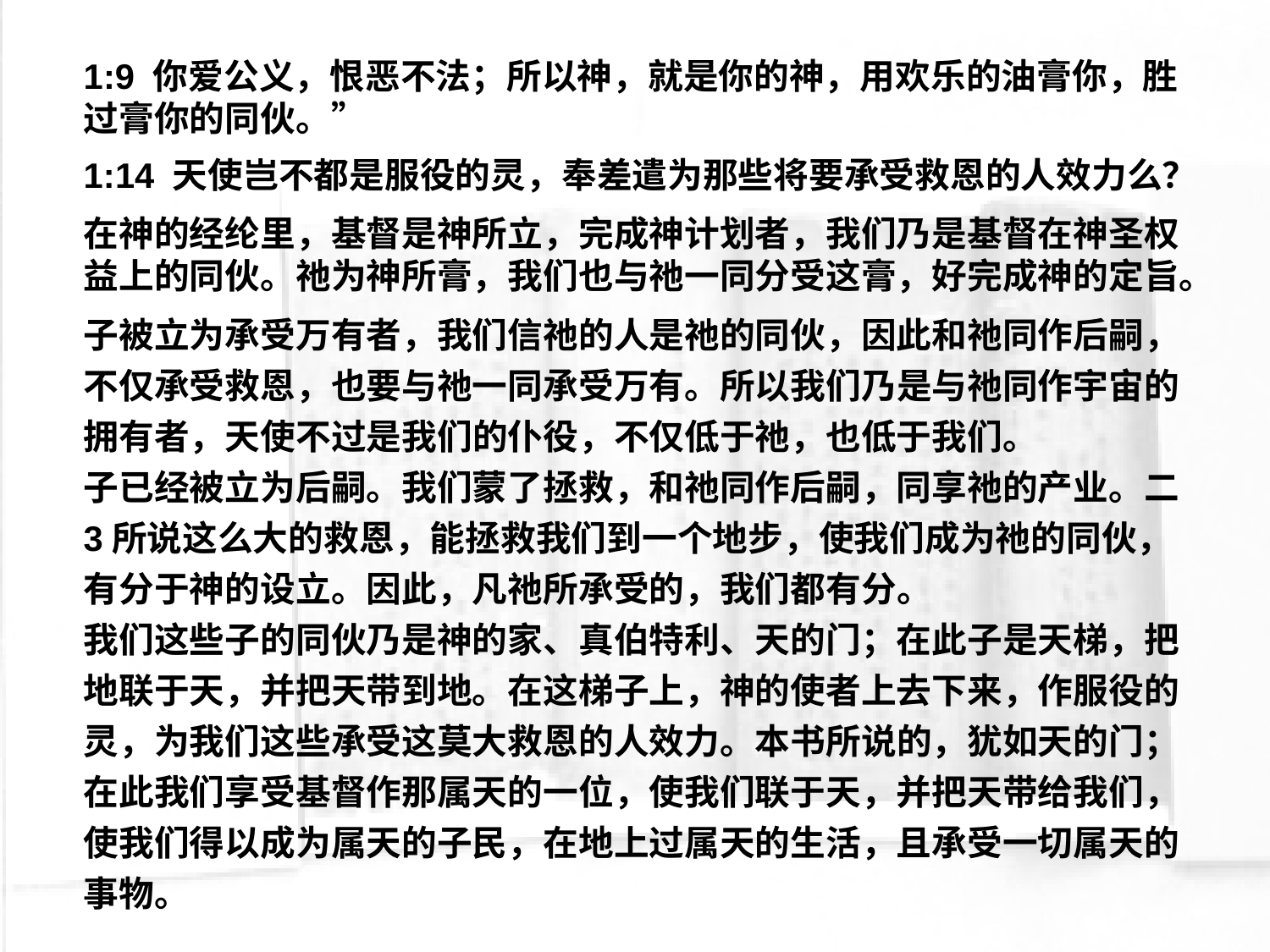

1:9 你爱公义，恨恶不法；所以神，就是你的神，用欢乐的油膏你，胜过膏你的同伙。”
1:14 天使岂不都是服役的灵，奉差遣为那些将要承受救恩的人效力么？
在神的经纶里，基督是神所立，完成神计划者，我们乃是基督在神圣权益上的同伙。祂为神所膏，我们也与祂一同分受这膏，好完成神的定旨。
子被立为承受万有者，我们信祂的人是祂的同伙，因此和祂同作后嗣，不仅承受救恩，也要与祂一同承受万有。所以我们乃是与祂同作宇宙的拥有者，天使不过是我们的仆役，不仅低于祂，也低于我们。
子已经被立为后嗣。我们蒙了拯救，和祂同作后嗣，同享祂的产业。二3所说这么大的救恩，能拯救我们到一个地步，使我们成为祂的同伙，有分于神的设立。因此，凡祂所承受的，我们都有分。
我们这些子的同伙乃是神的家、真伯特利、天的门；在此子是天梯，把地联于天，并把天带到地。在这梯子上，神的使者上去下来，作服役的灵，为我们这些承受这莫大救恩的人效力。本书所说的，犹如天的门；在此我们享受基督作那属天的一位，使我们联于天，并把天带给我们，使我们得以成为属天的子民，在地上过属天的生活，且承受一切属天的事物。